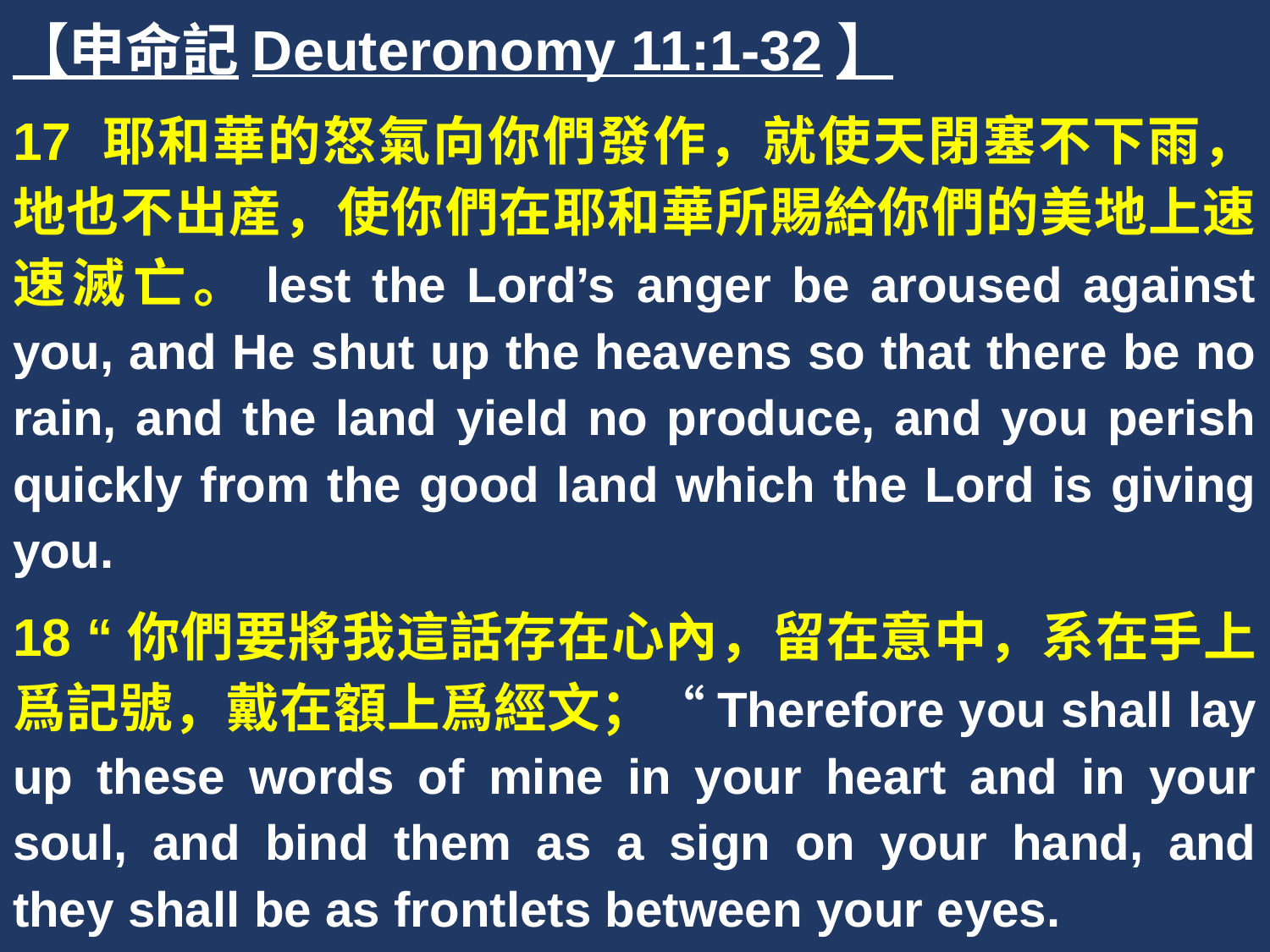

【申命記Deuteronomy 11:1-32】
17 耶和華的怒氣向你們發作，就使天閉塞不下雨，地也不出産，使你們在耶和華所賜給你們的美地上速速滅亡。lest the Lord’s anger be aroused against you, and He shut up the heavens so that there be no rain, and the land yield no produce, and you perish quickly from the good land which the Lord is giving you.
18 “你們要將我這話存在心內，留在意中，系在手上爲記號，戴在額上爲經文；“Therefore you shall lay up these words of mine in your heart and in your soul, and bind them as a sign on your hand, and they shall be as frontlets between your eyes.